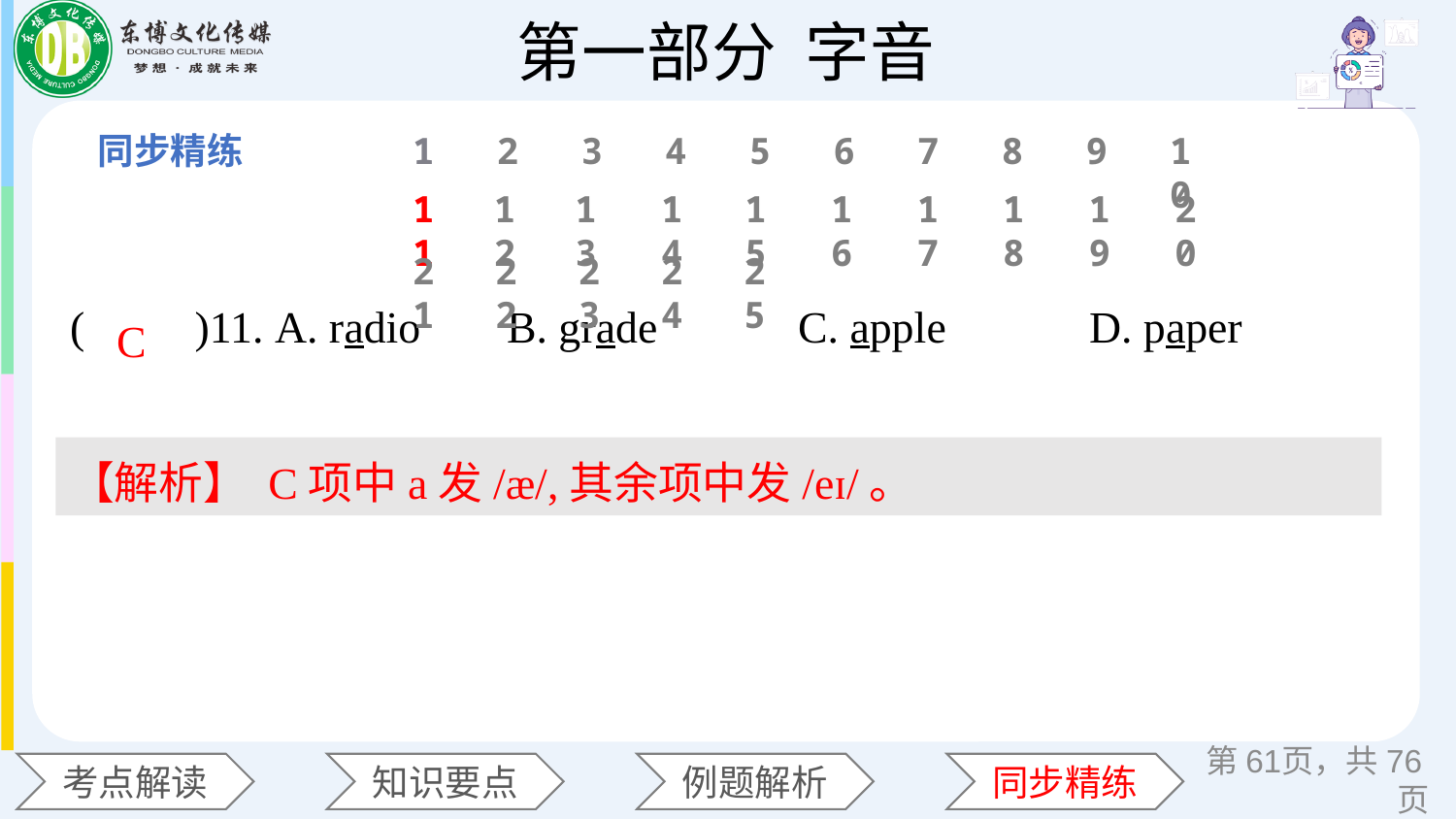

1
2
3
4
5
6
7
8
9
10
11
12
13
14
15
16
17
18
19
20

(　　)11. A. radio    	B. grade    	C. apple    	D. paper
21
22
23
24
25
C
【解析】 C项中a发/æ/,其余项中发/eɪ/。
第61页，共76页